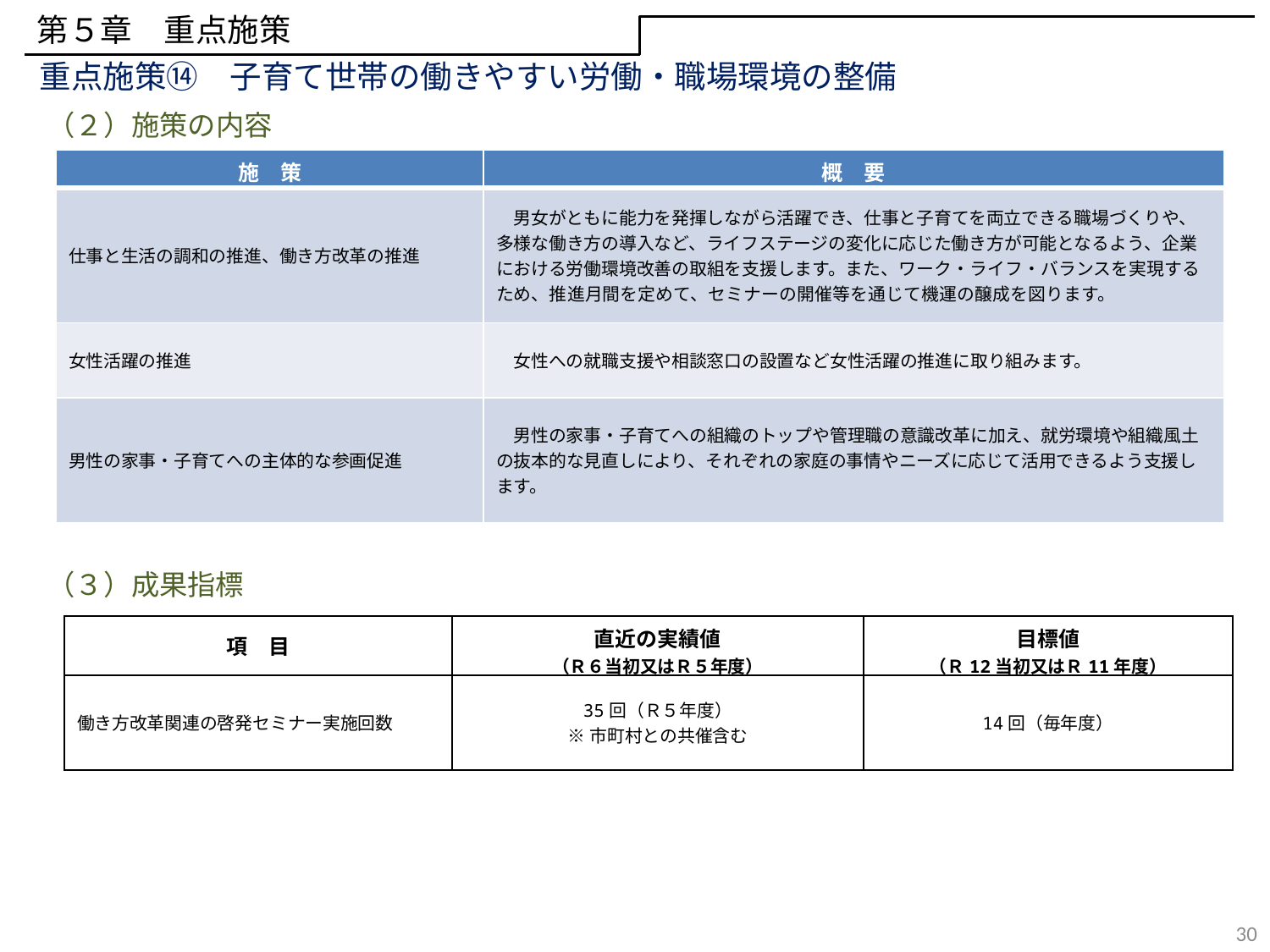

第５章　重点施策

重点施策⑭　子育て世帯の働きやすい労働・職場環境の整備
（２）施策の内容
| 施　策 | 概　要 |
| --- | --- |
| 仕事と生活の調和の推進、働き方改革の推進 | 男女がともに能力を発揮しながら活躍でき、仕事と子育てを両立できる職場づくりや、多様な働き方の導入など、ライフステージの変化に応じた働き方が可能となるよう、企業における労働環境改善の取組を支援します。また、ワーク・ライフ・バランスを実現するため、推進月間を定めて、セミナーの開催等を通じて機運の醸成を図ります。 |
| 女性活躍の推進 | 女性への就職支援や相談窓口の設置など女性活躍の推進に取り組みます。 |
| 男性の家事・子育てへの主体的な参画促進 | 男性の家事・子育てへの組織のトップや管理職の意識改革に加え、就労環境や組織風土の抜本的な見直しにより、それぞれの家庭の事情やニーズに応じて活用できるよう支援します。 |
（３）成果指標
| 項　目 | 直近の実績値 （Ｒ６当初又はＲ５年度） | 目標値 （Ｒ12当初又はＲ11年度） |
| --- | --- | --- |
| 働き方改革関連の啓発セミナー実施回数 | 35回（Ｒ５年度） ※市町村との共催含む | 14回（毎年度） |
30